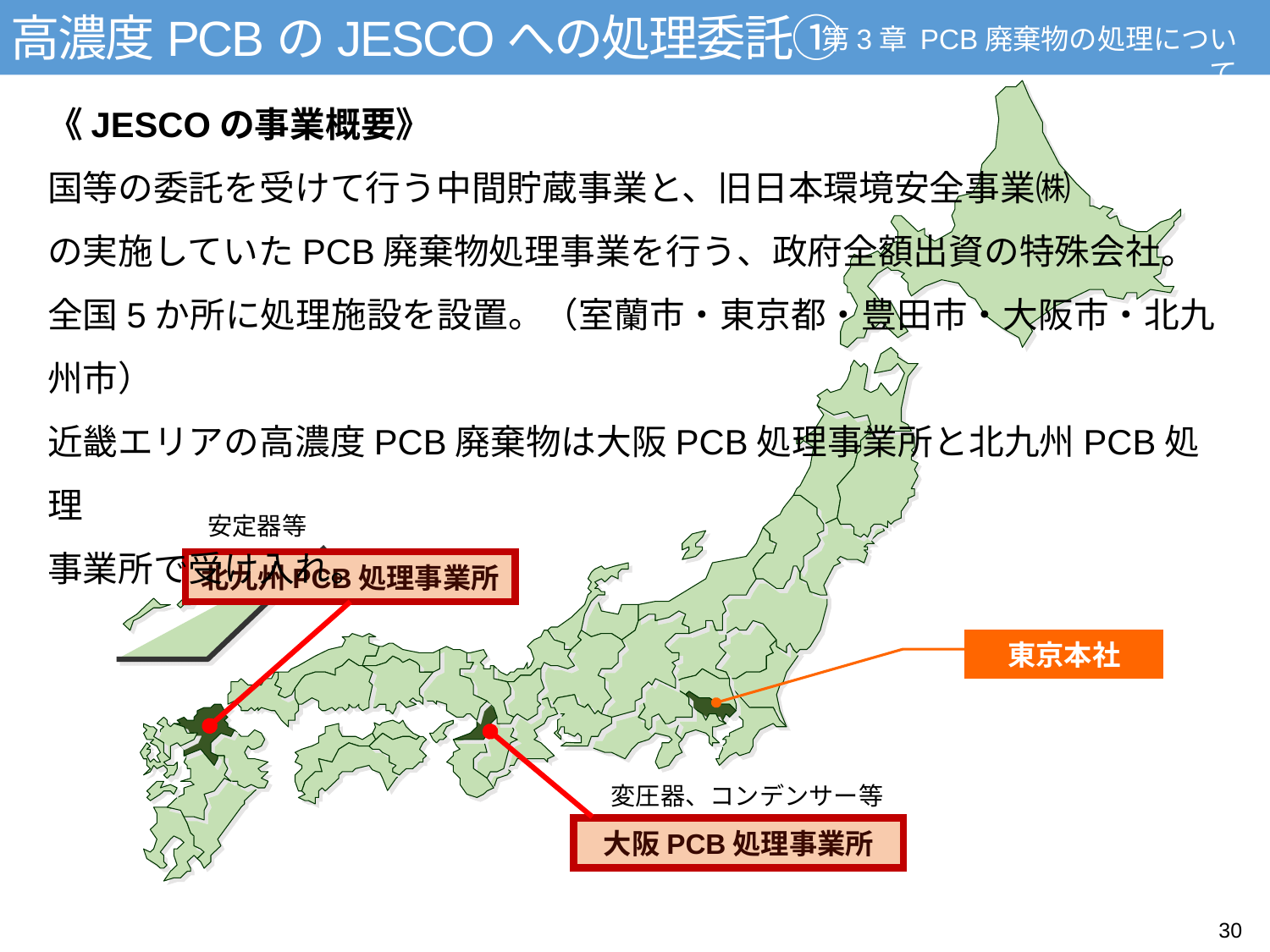

高濃度PCBのJESCOへの処理委託①
第3章 PCB廃棄物の処理について
《JESCOの事業概要》
国等の委託を受けて行う中間貯蔵事業と、旧日本環境安全事業㈱
の実施していたPCB廃棄物処理事業を行う、政府全額出資の特殊会社。
全国5か所に処理施設を設置。（室蘭市・東京都・豊田市・大阪市・北九州市）
近畿エリアの高濃度PCB廃棄物は大阪PCB処理事業所と北九州PCB処理
事業所で受け入れ。

安定器等
北九州PCB処理事業所
東京本社
変圧器、コンデンサー等
大阪PCB処理事業所
30